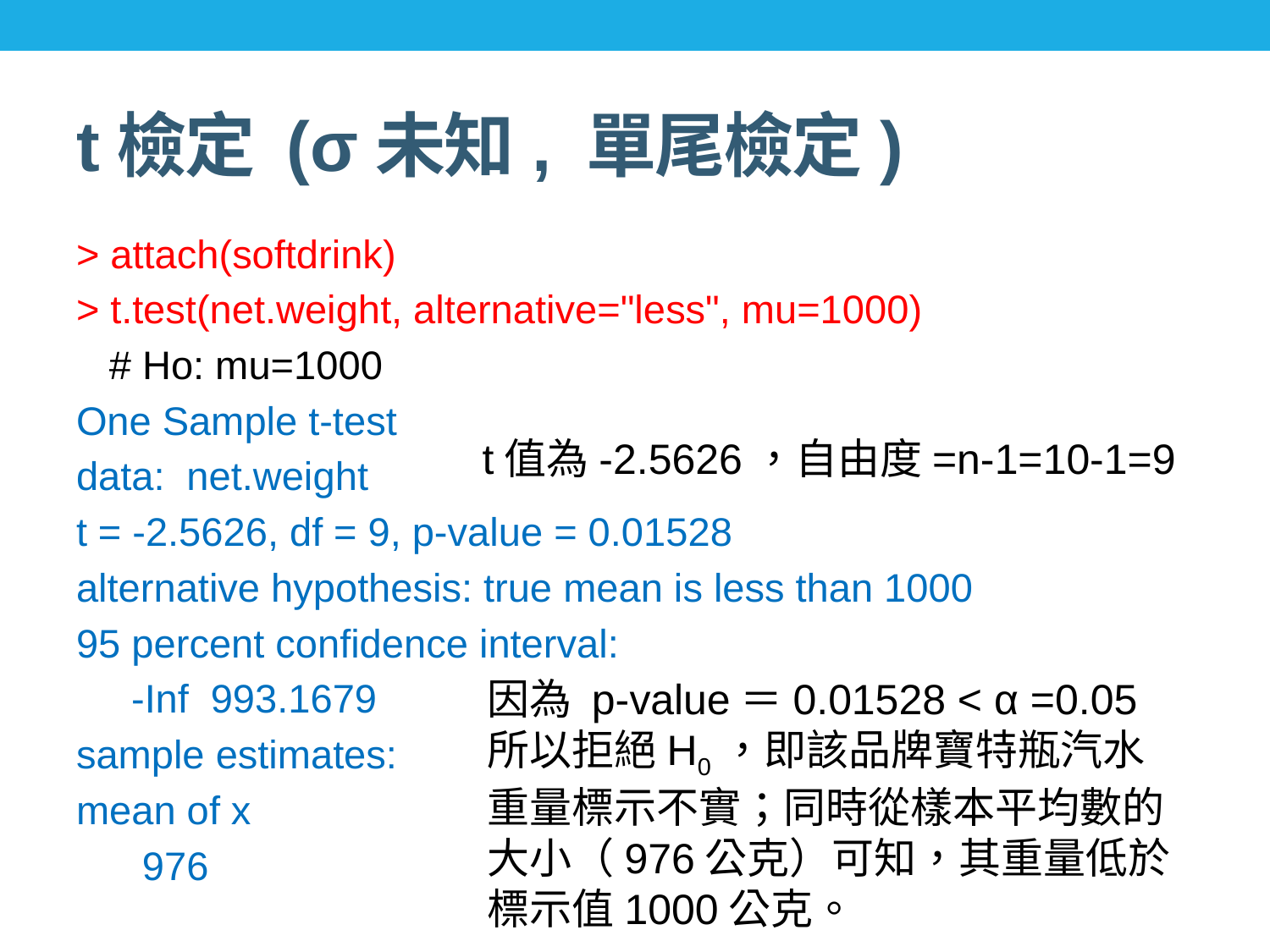

# t檢定 (σ未知, 單尾檢定)
> attach(softdrink)
> t.test(net.weight, alternative="less", mu=1000)
   # Ho: mu=1000
One Sample t-test
data:  net.weight
t = -2.5626, df = 9, p-value = 0.01528
alternative hypothesis: true mean is less than 1000
95 percent confidence interval:
     -Inf  993.1679
sample estimates:
mean of x
      976
t值為-2.5626，自由度=n-1=10-1=9
因為 p-value＝0.01528 < α =0.05 所以拒絕H0，即該品牌寶特瓶汽水重量標示不實；同時從樣本平均數的大小（976公克）可知，其重量低於標示值1000公克。